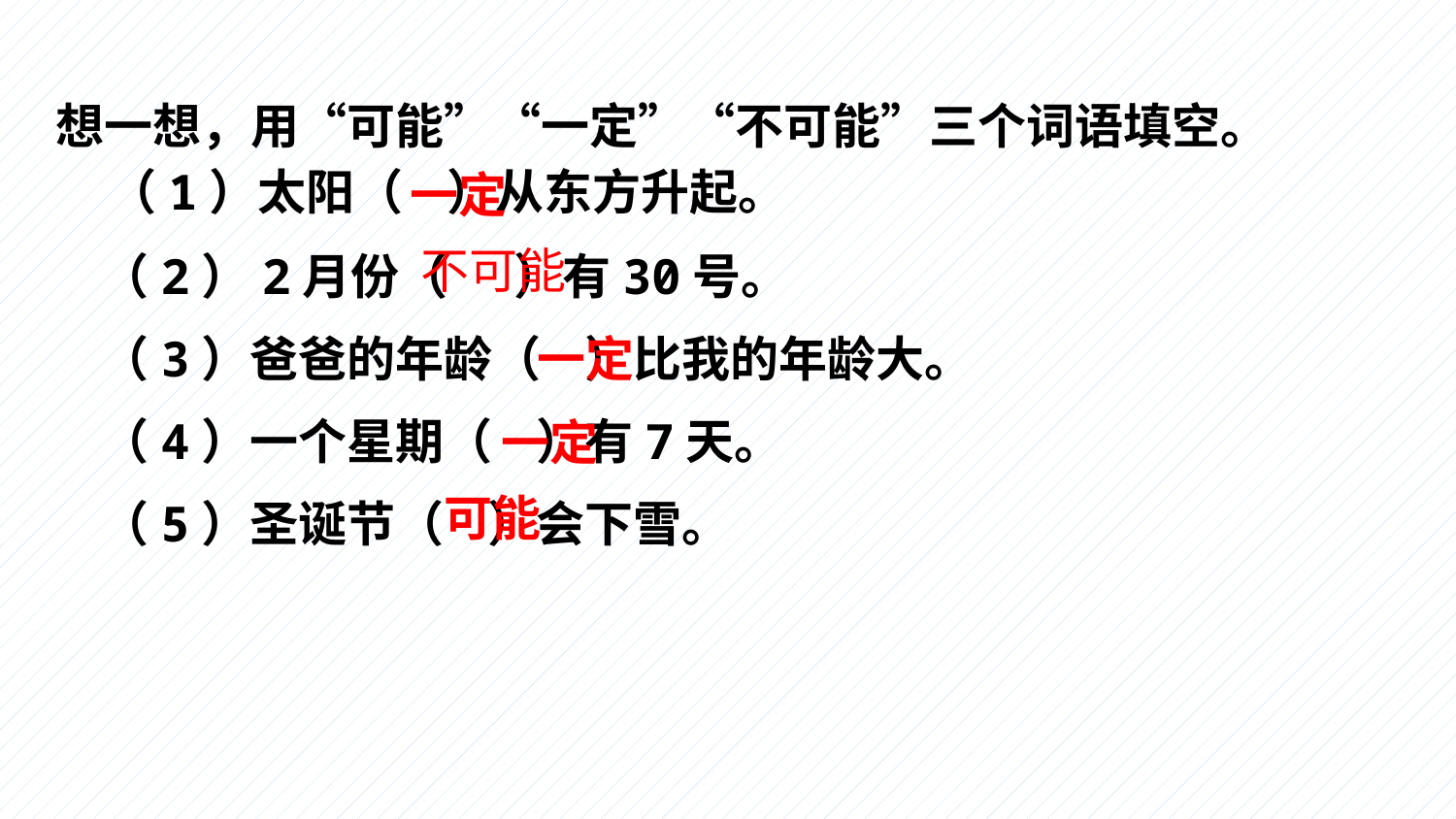

想一想，用“可能”“一定”“不可能”三个词语填空。
   （1）太阳（    ）从东方升起。

   （2）2月份（      ）有30号。

   （3）爸爸的年龄（    ）比我的年龄大。

   （4）一个星期（    ）有7天。

   （5）圣诞节（    ）会下雪。

一定
不可能
一定
一定
可能